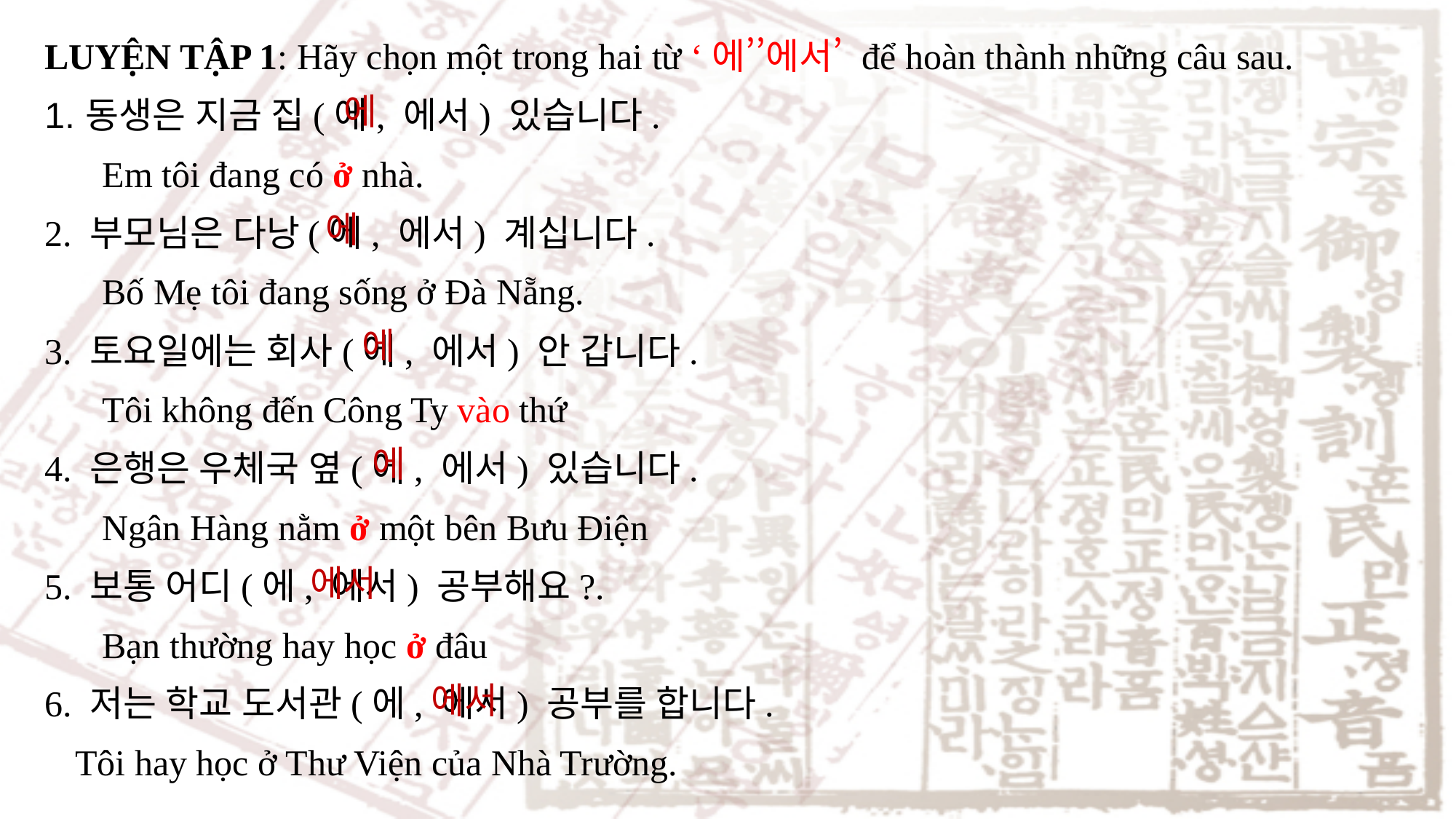

LUYỆN TẬP 1: Hãy chọn một trong hai từ ‘에’’에서’ để hoàn thành những câu sau.
동생은 지금 집(에, 에서) 있습니다.
Em tôi đang có ở nhà.
2. 부모님은 다낭(에, 에서) 계십니다.
Bố Mẹ tôi đang sống ở Đà Nẵng.
3. 토요일에는 회사(에, 에서) 안 갑니다.
Tôi không đến Công Ty vào thứ
4. 은행은 우체국 옆(에, 에서) 있습니다.
Ngân Hàng nằm ở một bên Bưu Điện
5. 보통 어디(에, 에서) 공부해요?.
Bạn thường hay học ở đâu
6. 저는 학교 도서관(에, 에서) 공부를 합니다.
Tôi hay học ở Thư Viện của Nhà Trường.
에
에
에
에
에서
에서